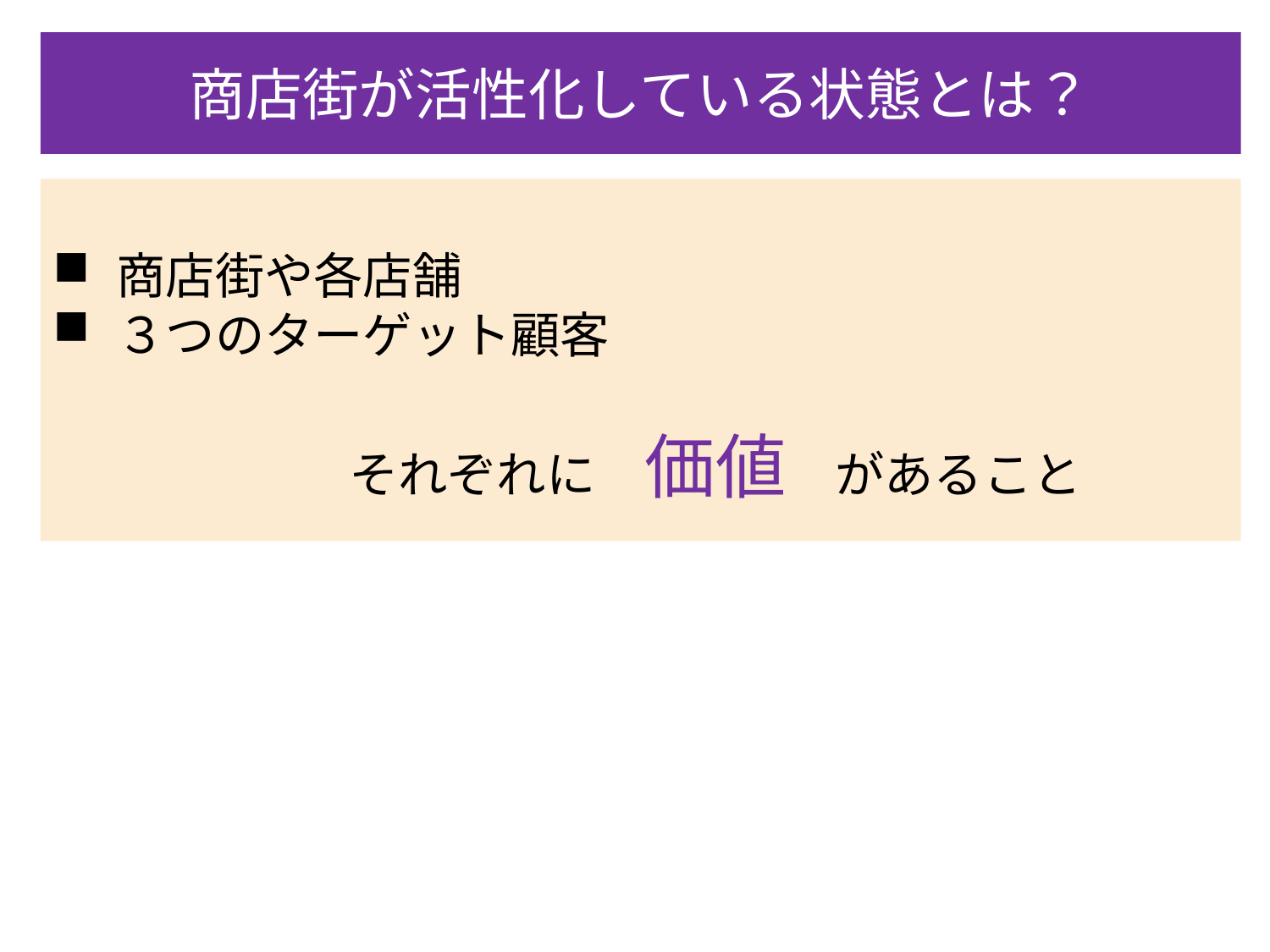

商店街が活性化している状態とは？

商店街や各店舗
３つのターゲット顧客

　　　　　　それぞれに　価値　があること